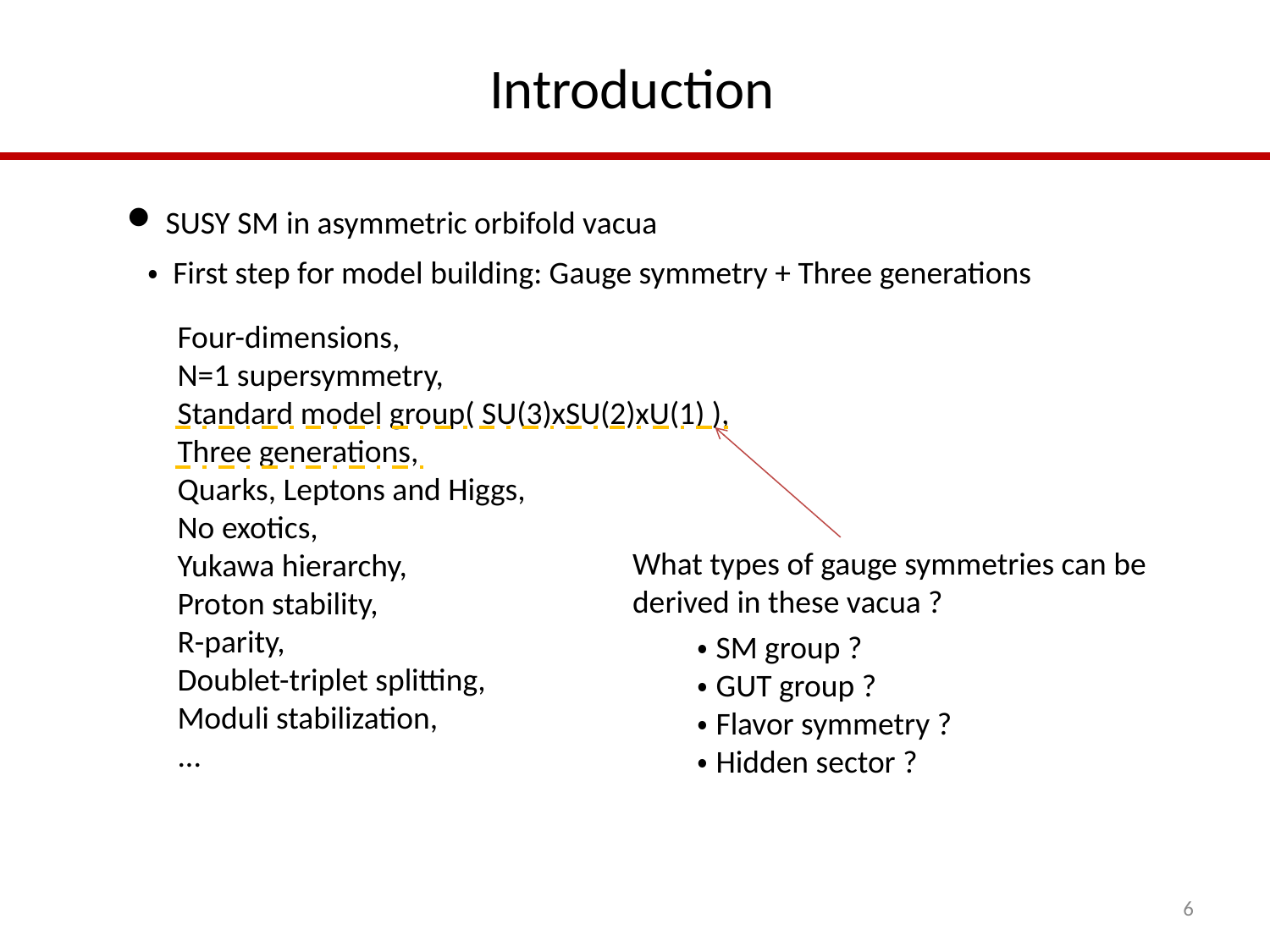

Introduction
 SUSY SM in asymmetric orbifold vacua
・ First step for model building: Gauge symmetry + Three generations
Four-dimensions,
N=1 supersymmetry,
Standard model group( SU(3)xSU(2)xU(1) ),
Three generations,
Quarks, Leptons and Higgs,
No exotics,
Yukawa hierarchy,
Proton stability,
R-parity,
Doublet-triplet splitting,
Moduli stabilization,
...
What types of gauge symmetries can be derived in these vacua ?
・SM group ?
・GUT group ?
・Flavor symmetry ?
・Hidden sector ?
6